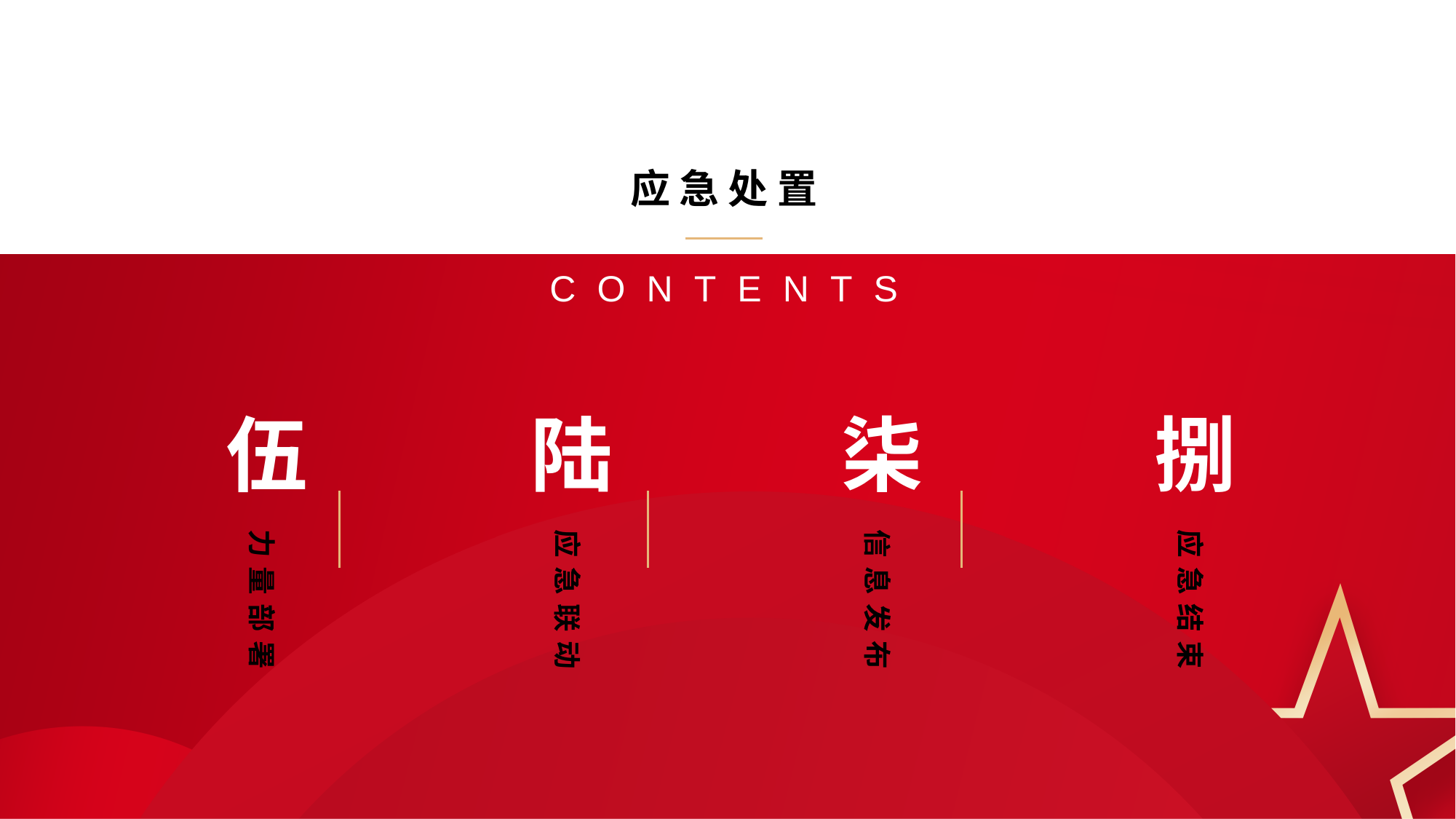

应急处置
CONTENTS
伍
陆
柒
捌
力量部署
应急联动
信息发布
应急结束